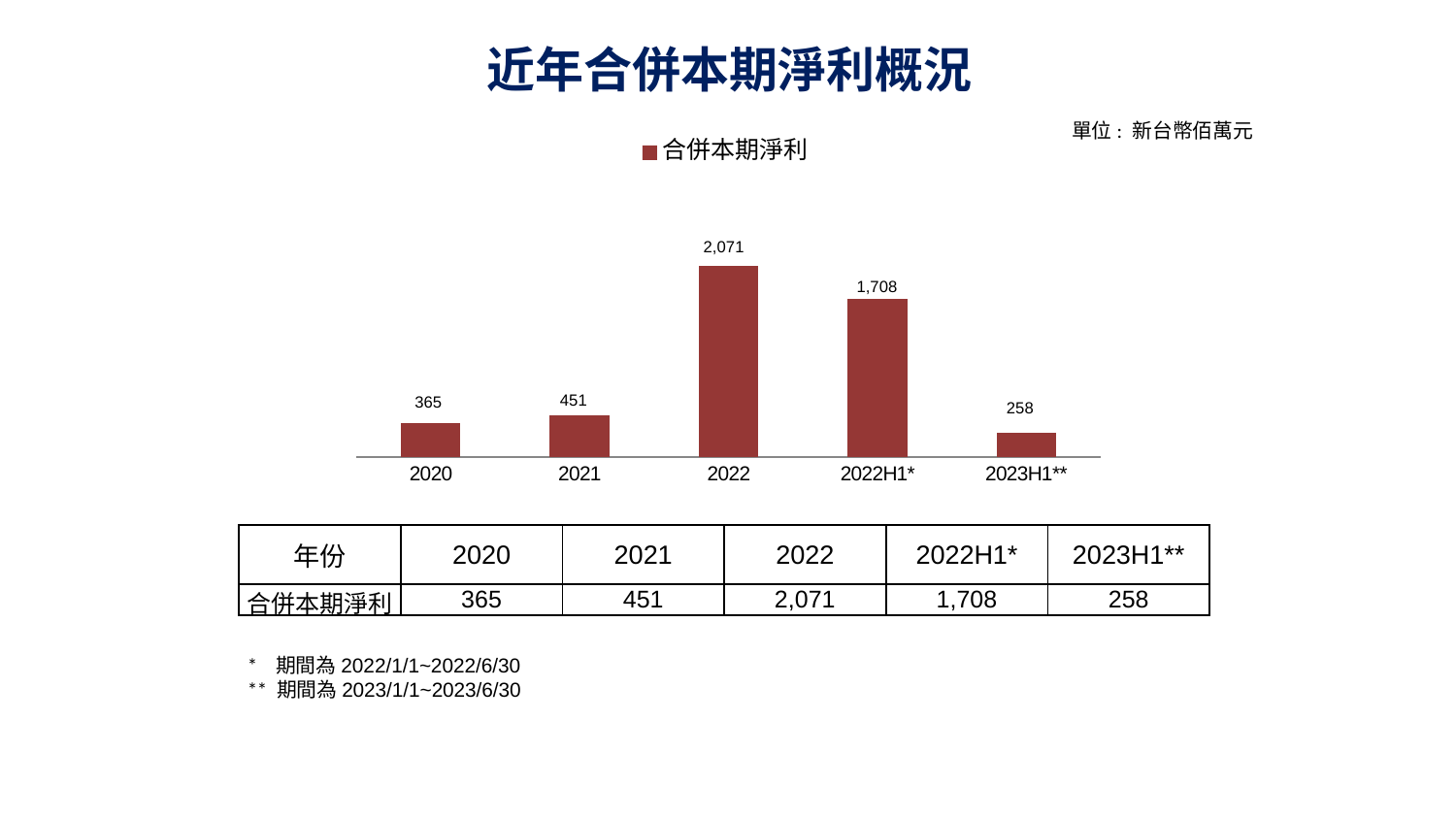

# 近年合併本期淨利概況

### Chart

| Category | 合併本期淨利 |
|---|---|
| 2020 | 365.0 |
| 2021 | 451.0 |
| 2022 | 2071.0 |
| 2022H1* | 1708.0 |
| 2023H1** | 258.0 |
單位: 新台幣佰萬元

### Chart

| Category |
|---|
| 年份 | 2020 | 2021 | 2022 | 2022H1\* | 2023H1\*\* |
| --- | --- | --- | --- | --- | --- |
| 合併本期淨利 | 365 | 451 | 2,071 | 1,708 | 258 |
*   期間為2022/1/1~2022/6/30
** 期間為2023/1/1~2023/6/30